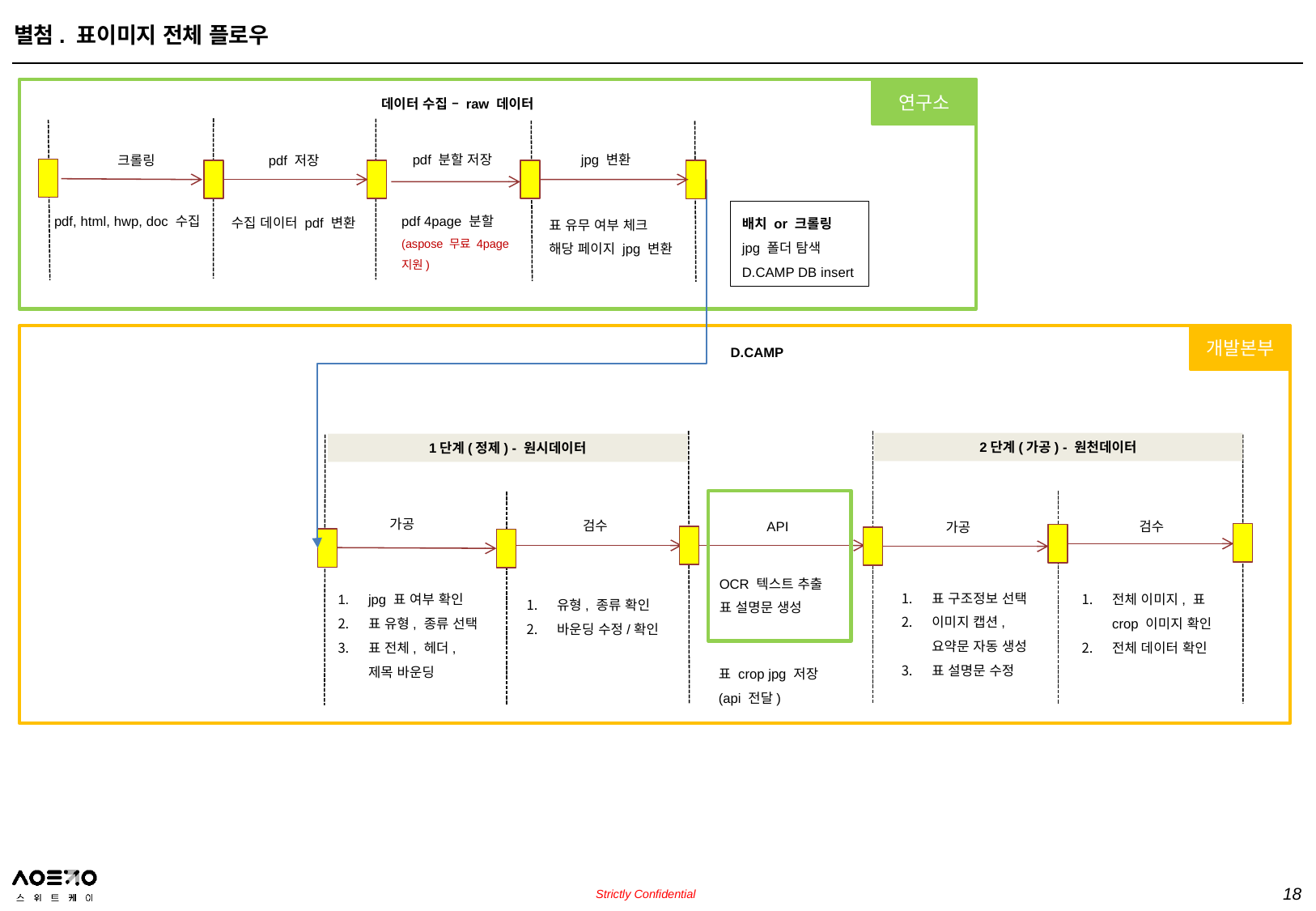

별첨. 표이미지 전체 플로우

연구소
데이터 수집 – raw 데이터
pdf 분할 저장
jpg 변환
크롤링
pdf 저장

pdf, html, hwp, doc 수집
pdf 4page 분할
(aspose 무료 4page 지원)
수집 데이터 pdf 변환
배치 or 크롤링
jpg 폴더 탐색
D.CAMP DB insert
표 유무 여부 체크
해당 페이지 jpg 변환

개발본부
D.CAMP
2단계(가공) - 원천데이터
1단계(정제) - 원시데이터

가공
검수
API
검수
가공

OCR 텍스트 추출
표 설명문 생성

표 구조정보 선택
이미지 캡션, 요약문 자동 생성
표 설명문 수정
jpg 표 여부 확인
표 유형, 종류 선택
표 전체, 헤더, 제목 바운딩
전체 이미지, 표 crop 이미지 확인
전체 데이터 확인
유형, 종류 확인
바운딩 수정/확인
표 crop jpg 저장
(api 전달)